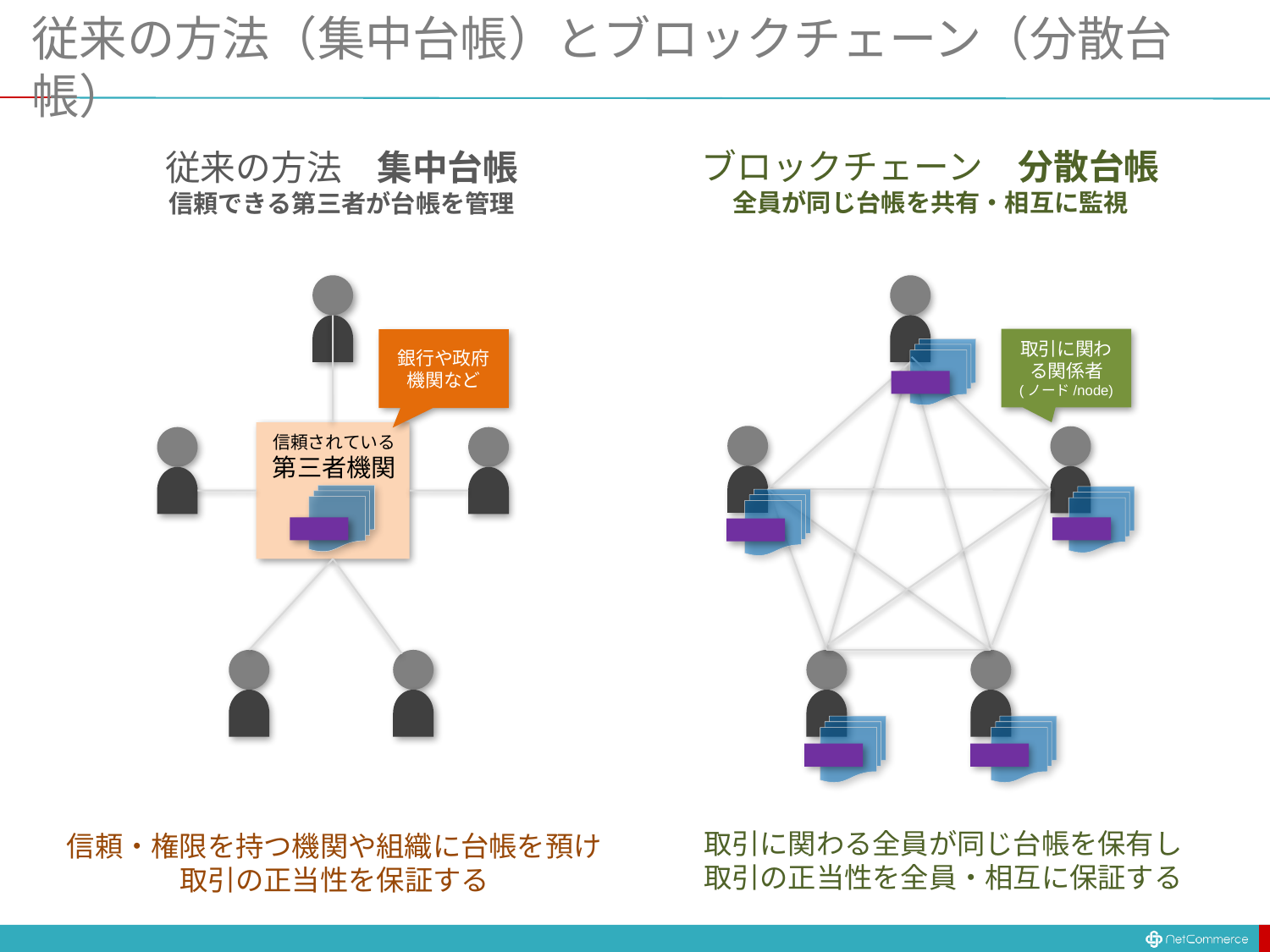

# 従来の方法（集中台帳）とブロックチェーン（分散台帳）
ブロックチェーン　分散台帳
全員が同じ台帳を共有・相互に監視

取引に関わる関係者
(ノード/node)

取引に関わる全員が同じ台帳を保有し
取引の正当性を全員・相互に保証する
従来の方法　集中台帳
信頼できる第三者が台帳を管理

銀行や政府機関など

信頼されている
第三者機関

信頼・権限を持つ機関や組織に台帳を預け
取引の正当性を保証する